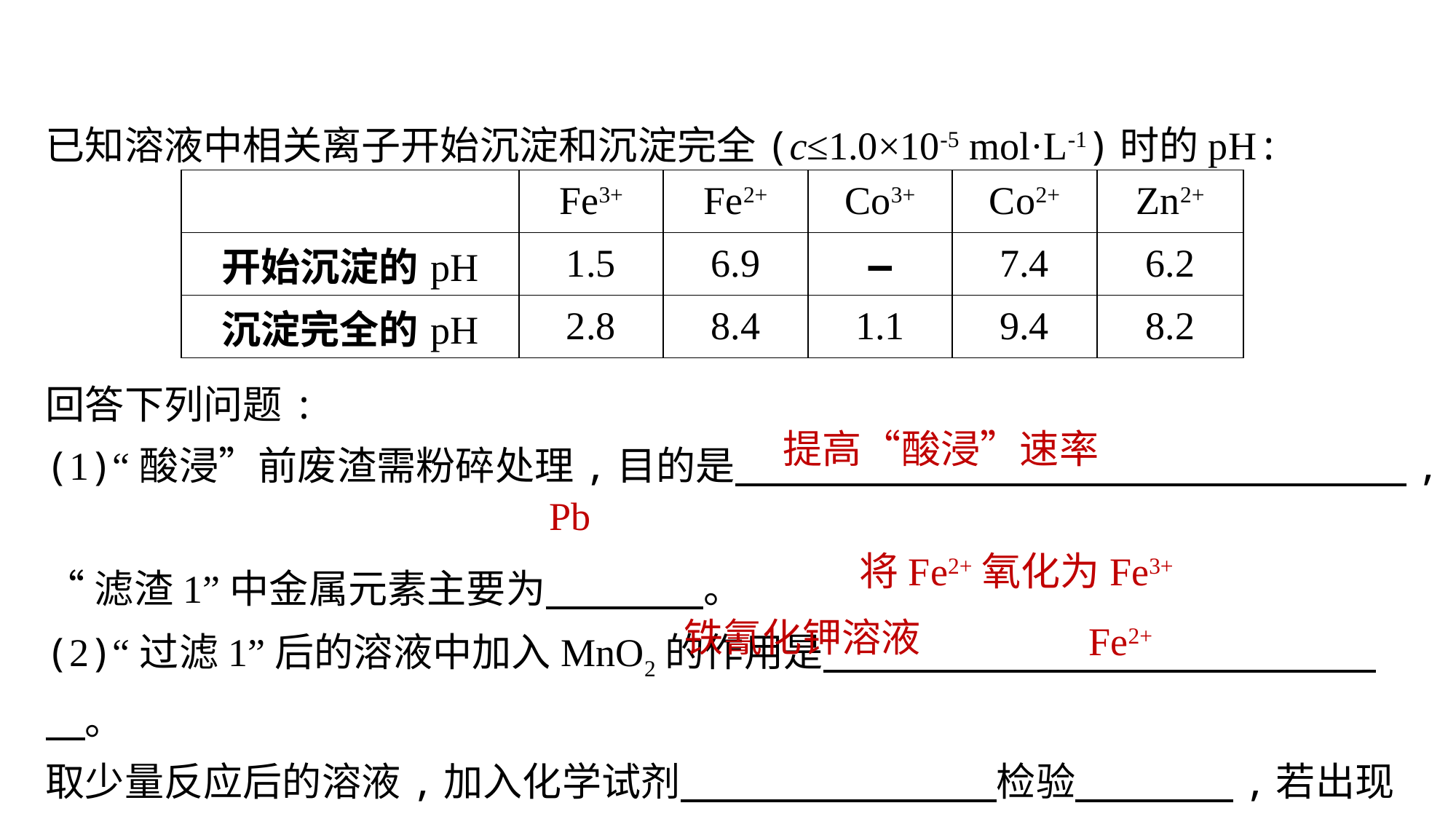

已知溶液中相关离子开始沉淀和沉淀完全(c≤1.0×10-5 mol·L-1)时的pH:
|  | Fe3+ | Fe2+ | Co3+ | Co2+ | Zn2+ |
| --- | --- | --- | --- | --- | --- |
| 开始沉淀的pH | 1.5 | 6.9 | — | 7.4 | 6.2 |
| 沉淀完全的pH | 2.8 | 8.4 | 1.1 | 9.4 | 8.2 |
回答下列问题:
(1)“酸浸”前废渣需粉碎处理,目的是　　　　　　　　　　　　　　　　　,
“滤渣1”中金属元素主要为　　　　。
(2)“过滤1”后的溶液中加入MnO2的作用是　　　　　　　　　　　　　　　。
取少量反应后的溶液,加入化学试剂　　　　　　　　检验　　　　,若出现蓝色沉淀,需补加MnO2。
提高“酸浸”速率
Pb
将Fe2+氧化为Fe3+
铁氰化钾溶液
Fe2+